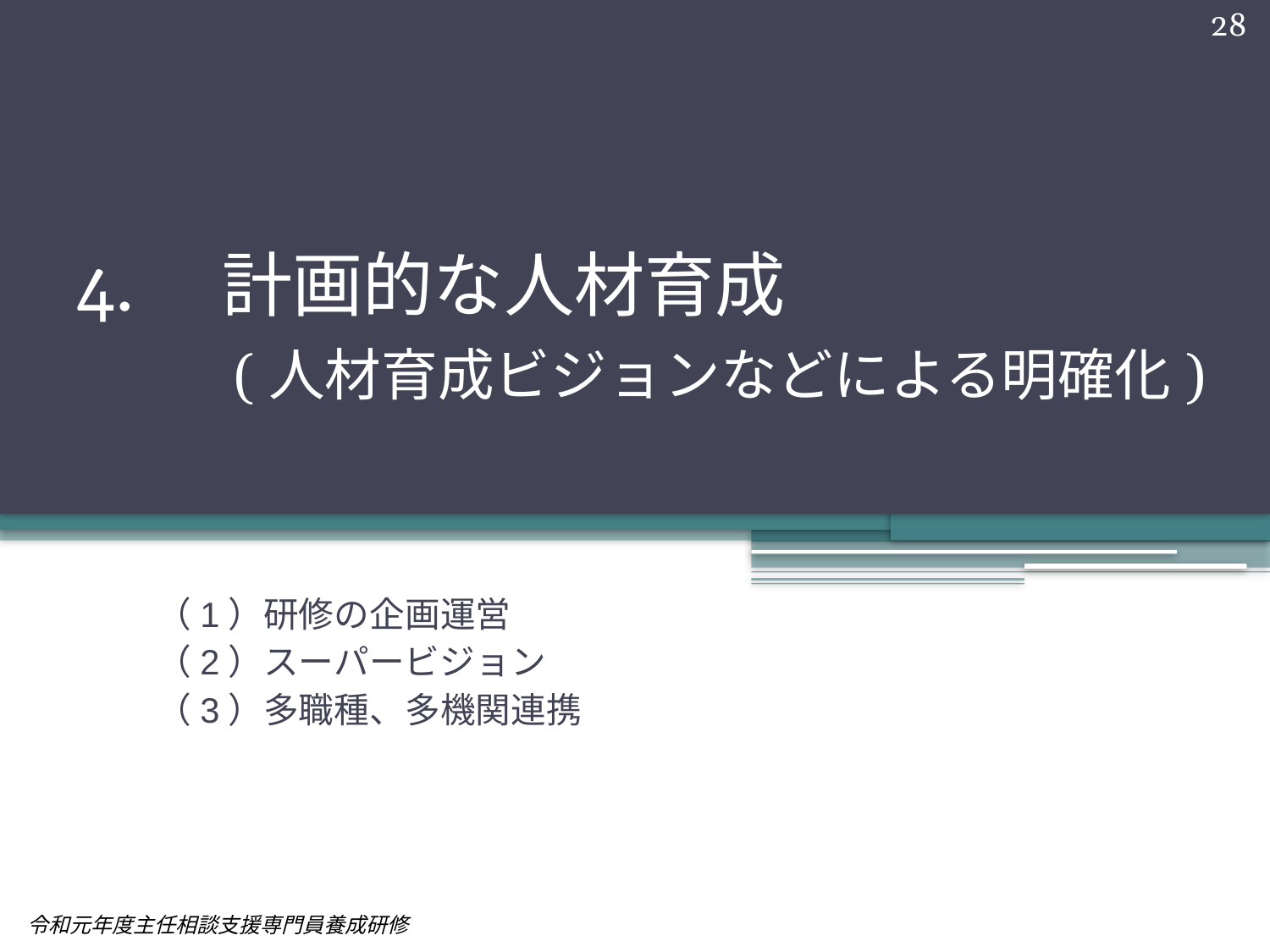

28
# 4.　計画的な人材育成 　　(人材育成ビジョンなどによる明確化)
（1）研修の企画運営
（2）スーパービジョン
（3）多職種、多機関連携
令和元年度主任相談支援専門員養成研修